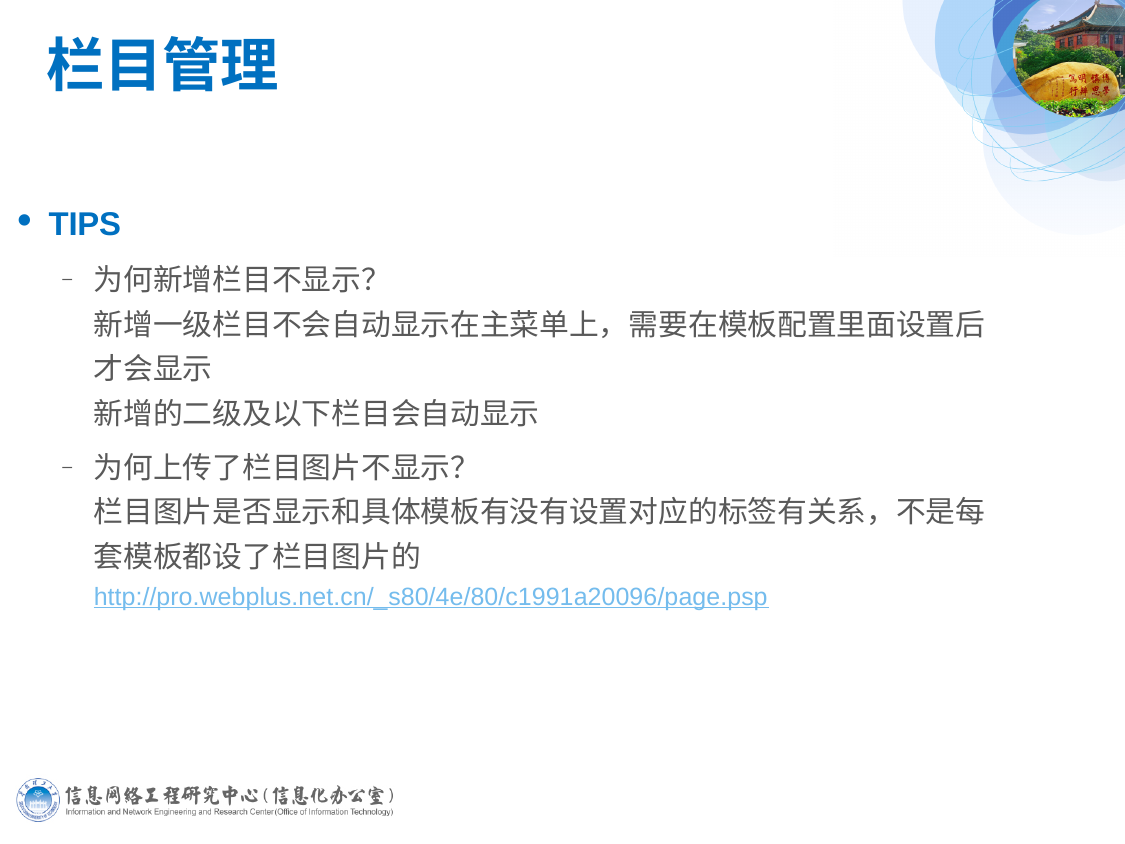

# 栏目管理
TIPS
为何新增栏目不显示？
新增一级栏目不会自动显示在主菜单上，需要在模板配置里面设置后才会显示
新增的二级及以下栏目会自动显示
为何上传了栏目图片不显示？
栏目图片是否显示和具体模板有没有设置对应的标签有关系，不是每套模板都设了栏目图片的
http://pro.webplus.net.cn/_s80/4e/80/c1991a20096/page.psp